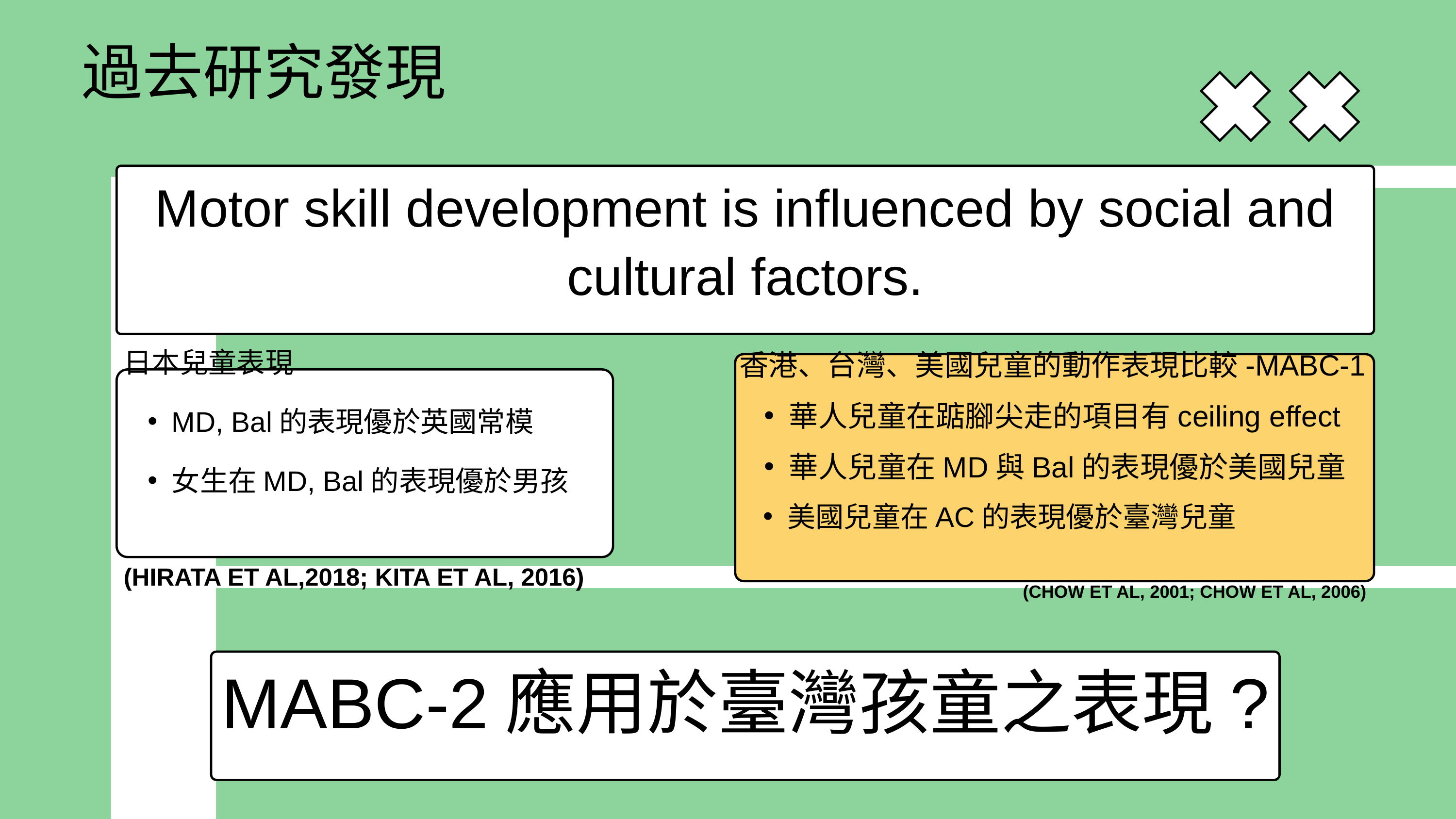

過去研究發現

Motor skill development is influenced by social and cultural factors.

香港、台灣、美國兒童的動作表現比較-MABC-1
華人兒童在踮腳尖走的項目有ceiling effect
華人兒童在MD與Bal的表現優於美國兒童
美國兒童在AC的表現優於臺灣兒童

日本兒童表現
MD, Bal的表現優於英國常模
女生在MD, Bal的表現優於男孩
(HIRATA ET AL,2018; KITA ET AL, 2016)
(CHOW ET AL, 2001; CHOW ET AL, 2006)

MABC-2應用於臺灣孩童之表現?